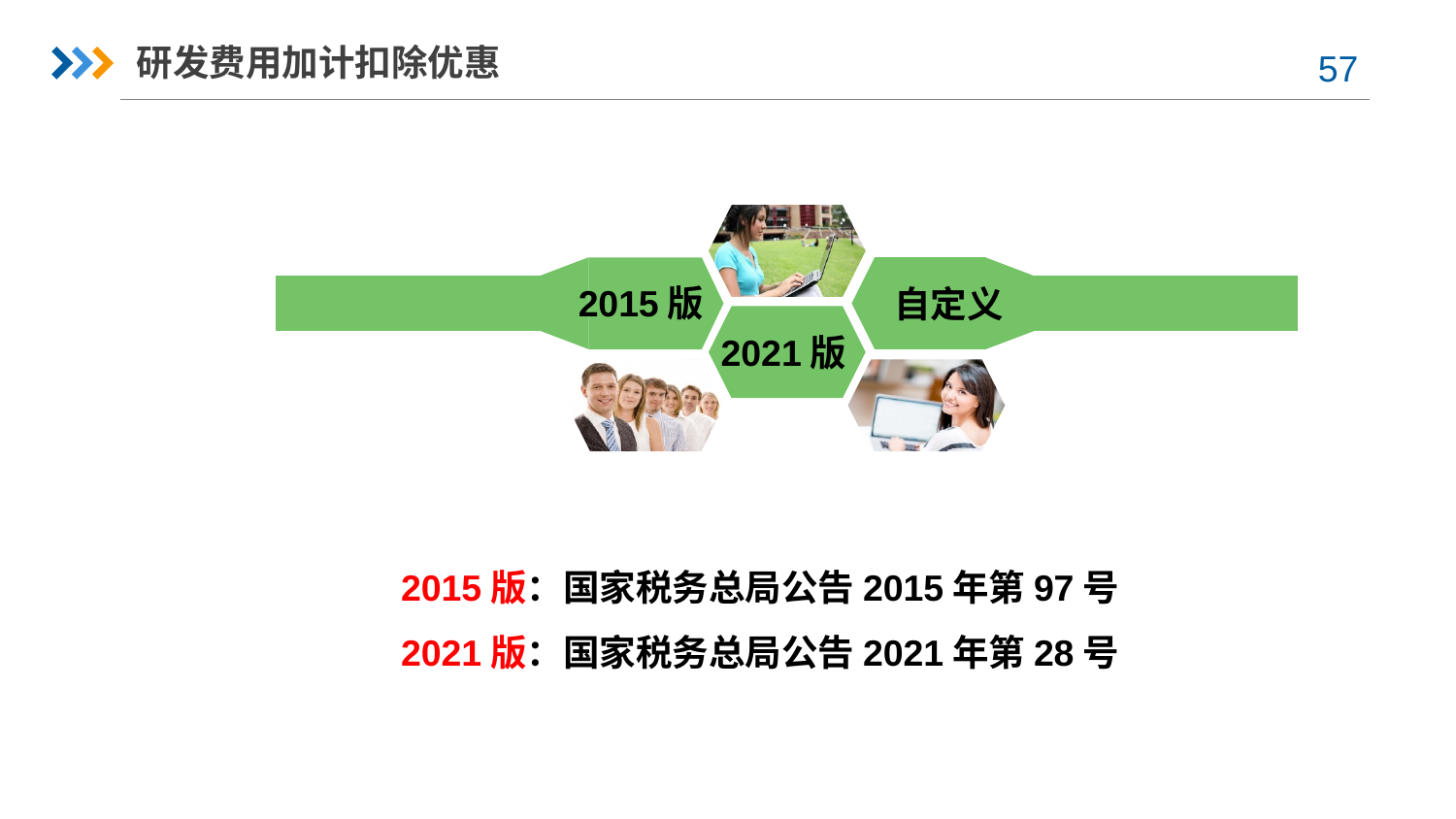

研发费用加计扣除优惠

2015版
自定义

2021版

2015版：国家税务总局公告2015年第97号
2021版：国家税务总局公告2021年第28号